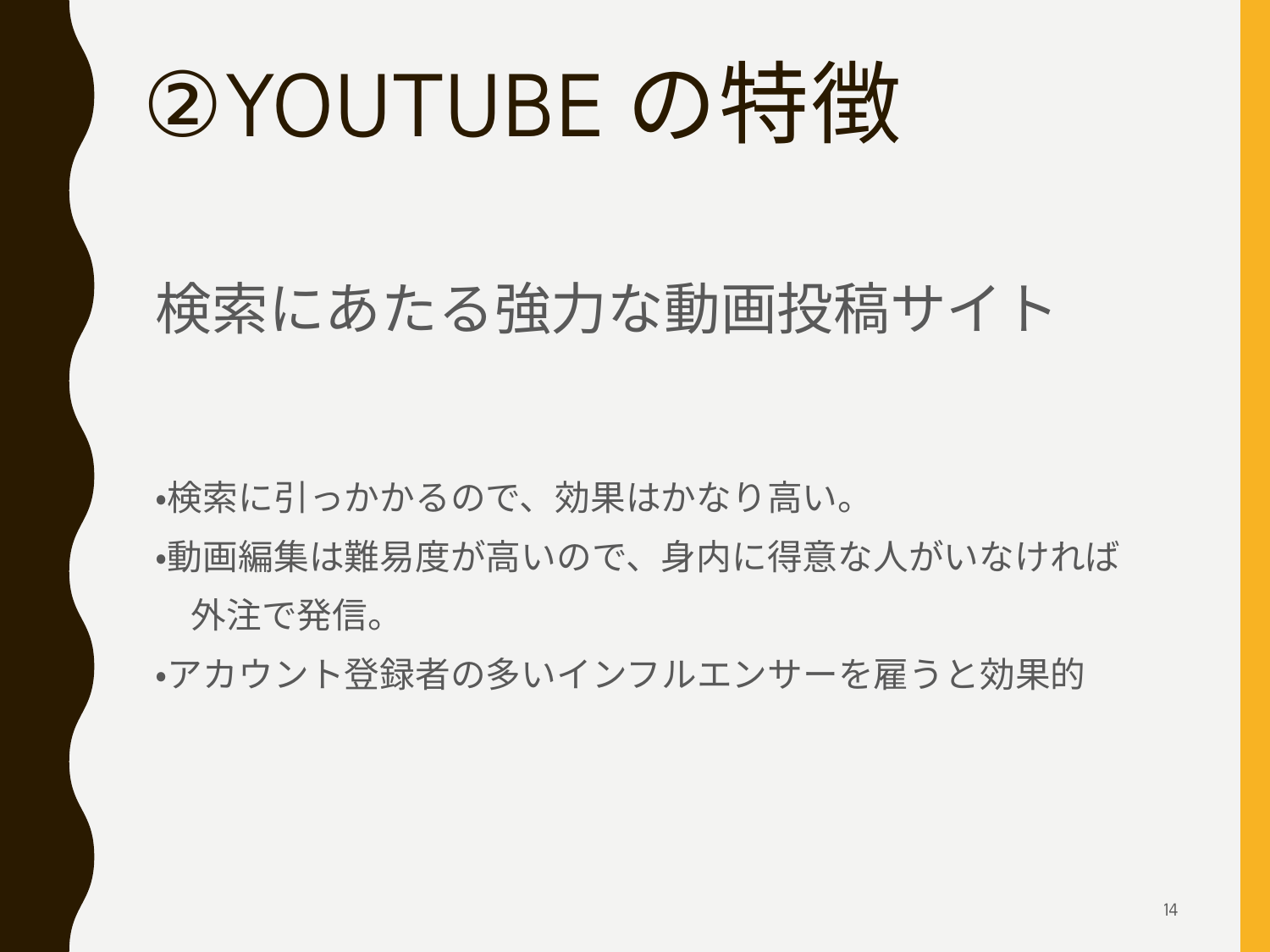

# ②YOUTUBEの特徴
検索にあたる強力な動画投稿サイト

・検索に引っかかるので、効果はかなり高い。
・動画編集は難易度が高いので、身内に得意な人がいなければ
　外注で発信。
・アカウント登録者の多いインフルエンサーを雇うと効果的
14